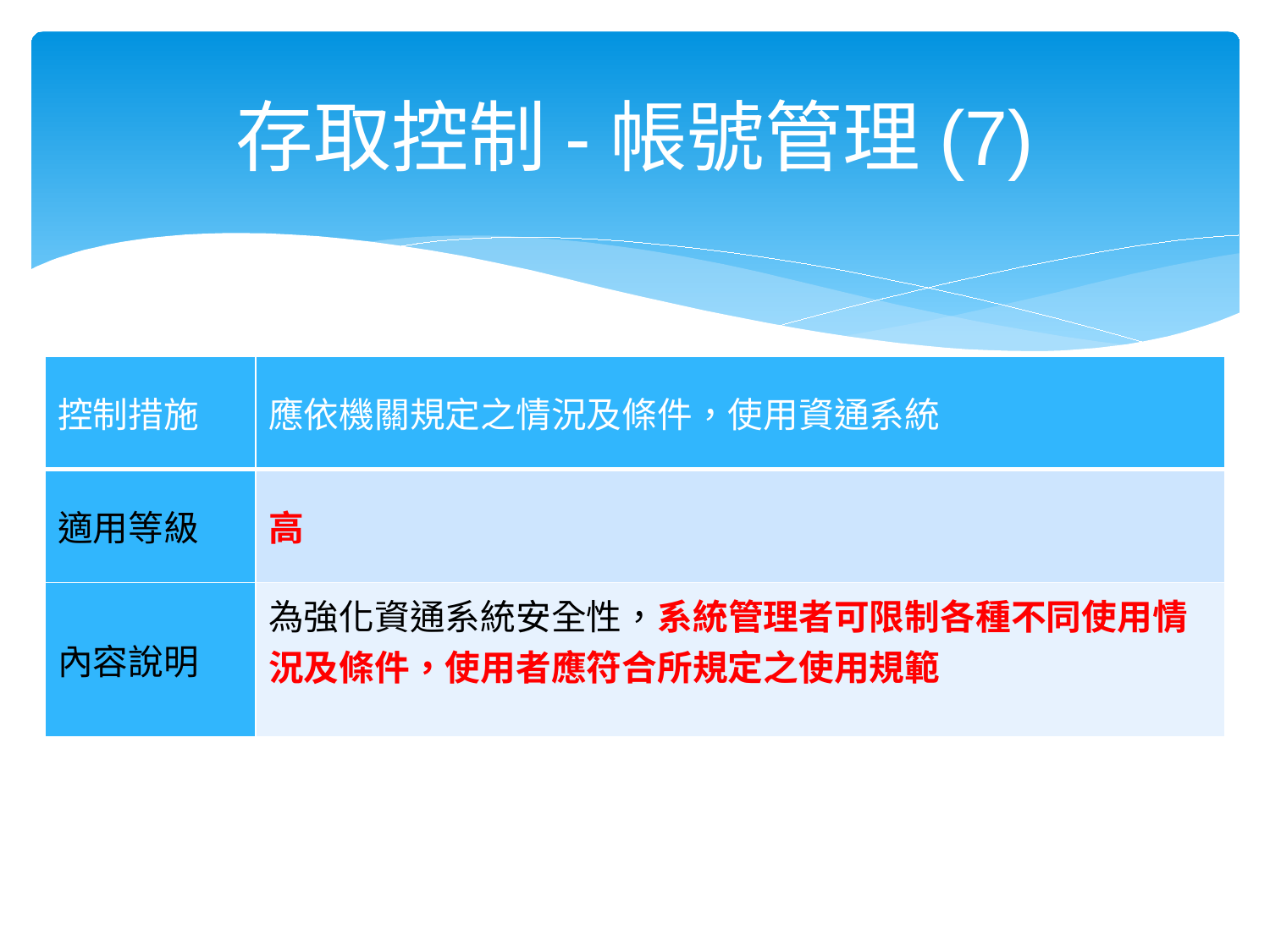

# 存取控制-帳號管理(7)
| 控制措施 | 應依機關規定之情況及條件，使用資通系統 |
| --- | --- |
| 適用等級 | 高 |
| 內容說明 | 為強化資通系統安全性，系統管理者可限制各種不同使用情況及條件，使用者應符合所規定之使用規範 |